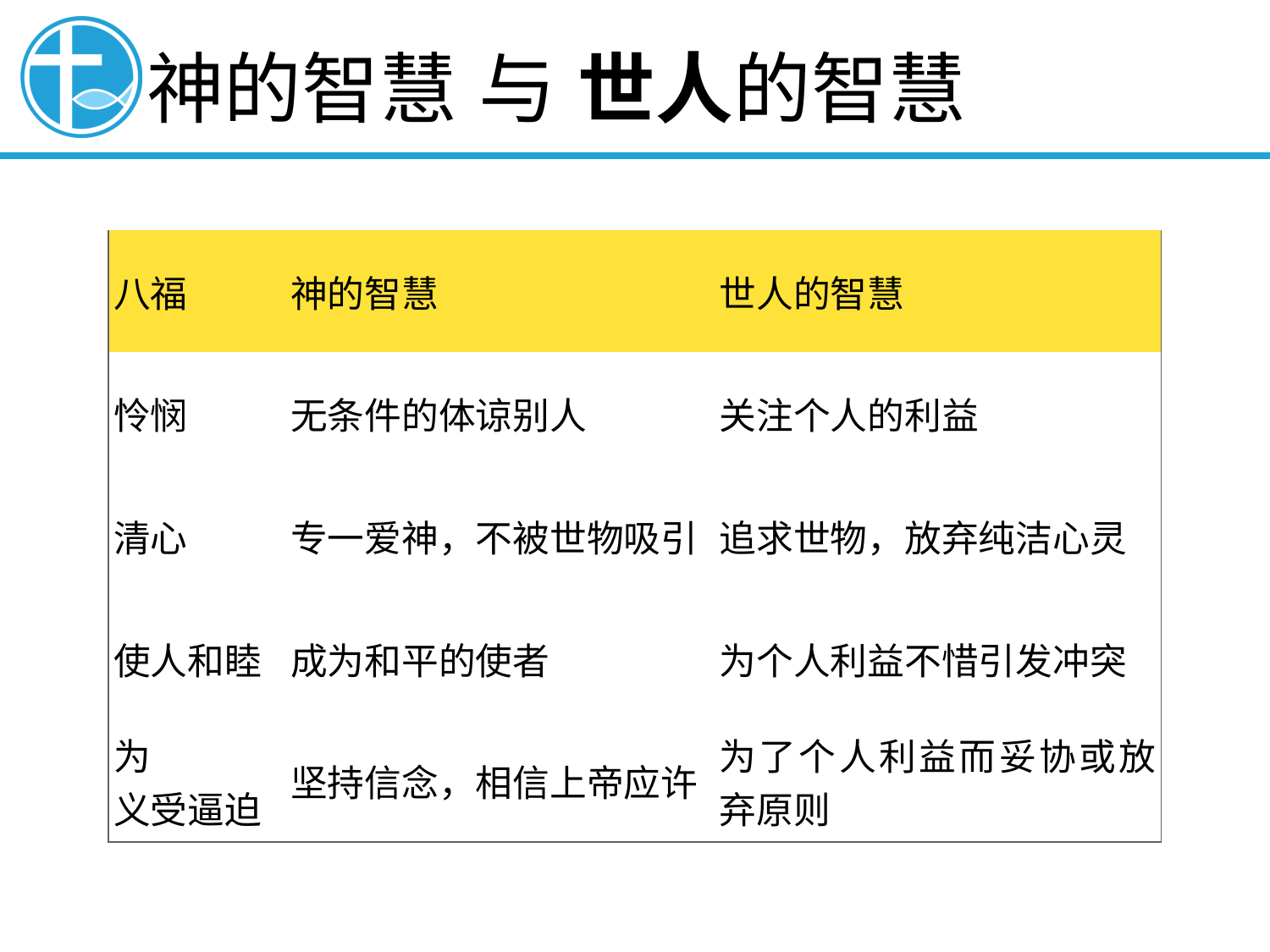

# 神的智慧 与 世人的智慧
| 八福 | 神的智慧 | 世人的智慧 |
| --- | --- | --- |
| 怜悯 | 无条件的体谅别人 | 关注个人的利益 |
| 清心 | 专一爱神，不被世物吸引 | 追求世物，放弃纯洁心灵 |
| 使人和睦 | 成为和平的使者 | 为个人利益不惜引发冲突 |
| 为 义受逼迫 | 坚持信念，相信上帝应许 | 为了个人利益而妥协或放弃原则 |